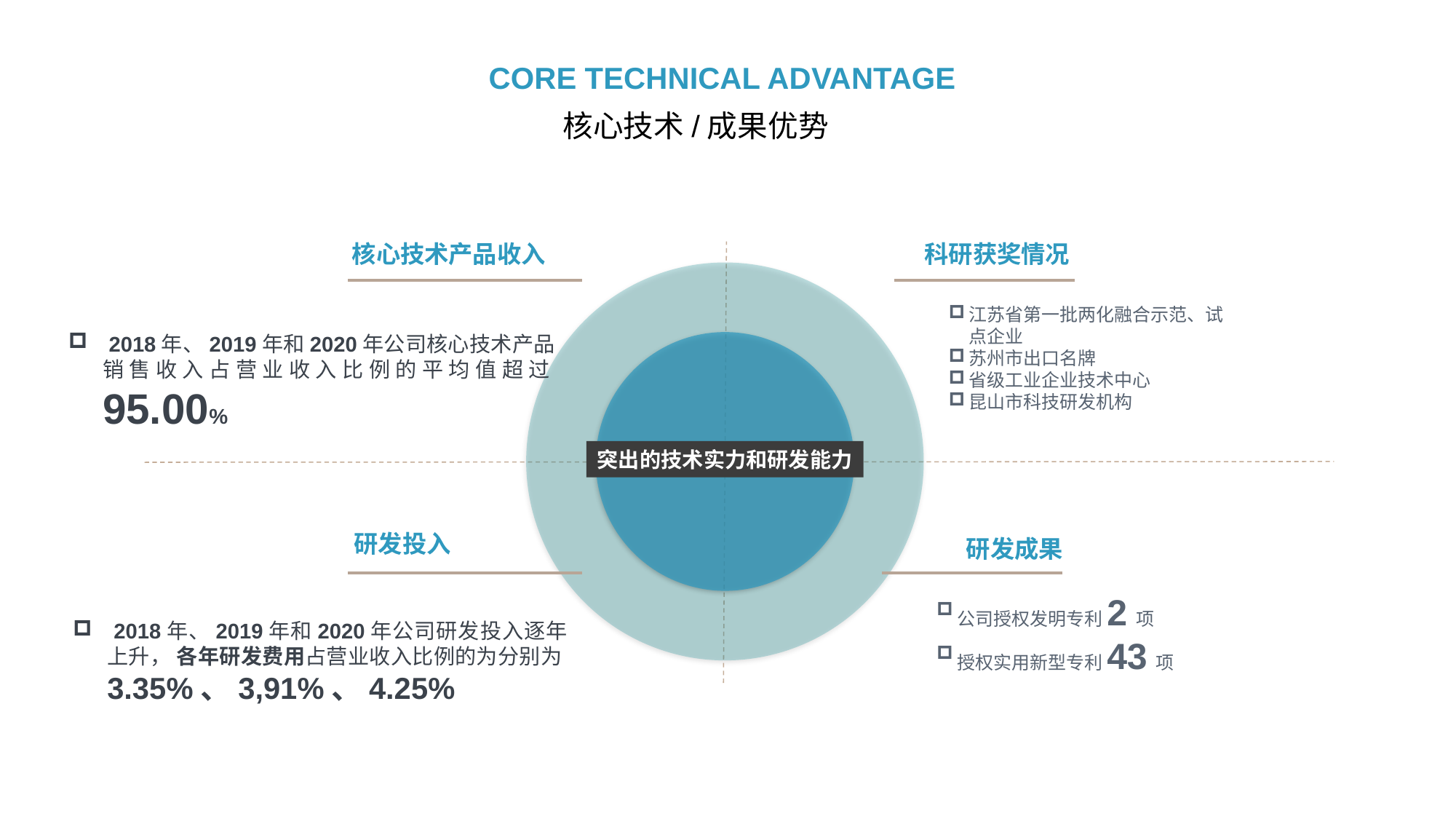

CORE TECHNICAL ADVANTAGE
核心技术/成果优势
核心技术产品收入
科研获奖情况

江苏省第一批两化融合示范、试点企业
苏州市出口名牌
省级工业企业技术中心
昆山市科技研发机构

 2018年、2019年和2020年公司核心技术产品销售收入占营业收入比例的平均值超过95.00%

突出的技术实力和研发能力
研发投入
研发成果
公司授权发明专利2项
授权实用新型专利43项
 2018年、2019年和2020年公司研发投入逐年上升， 各年研发费用占营业收入比例的为分别为3.35%、3,91%、4.25%